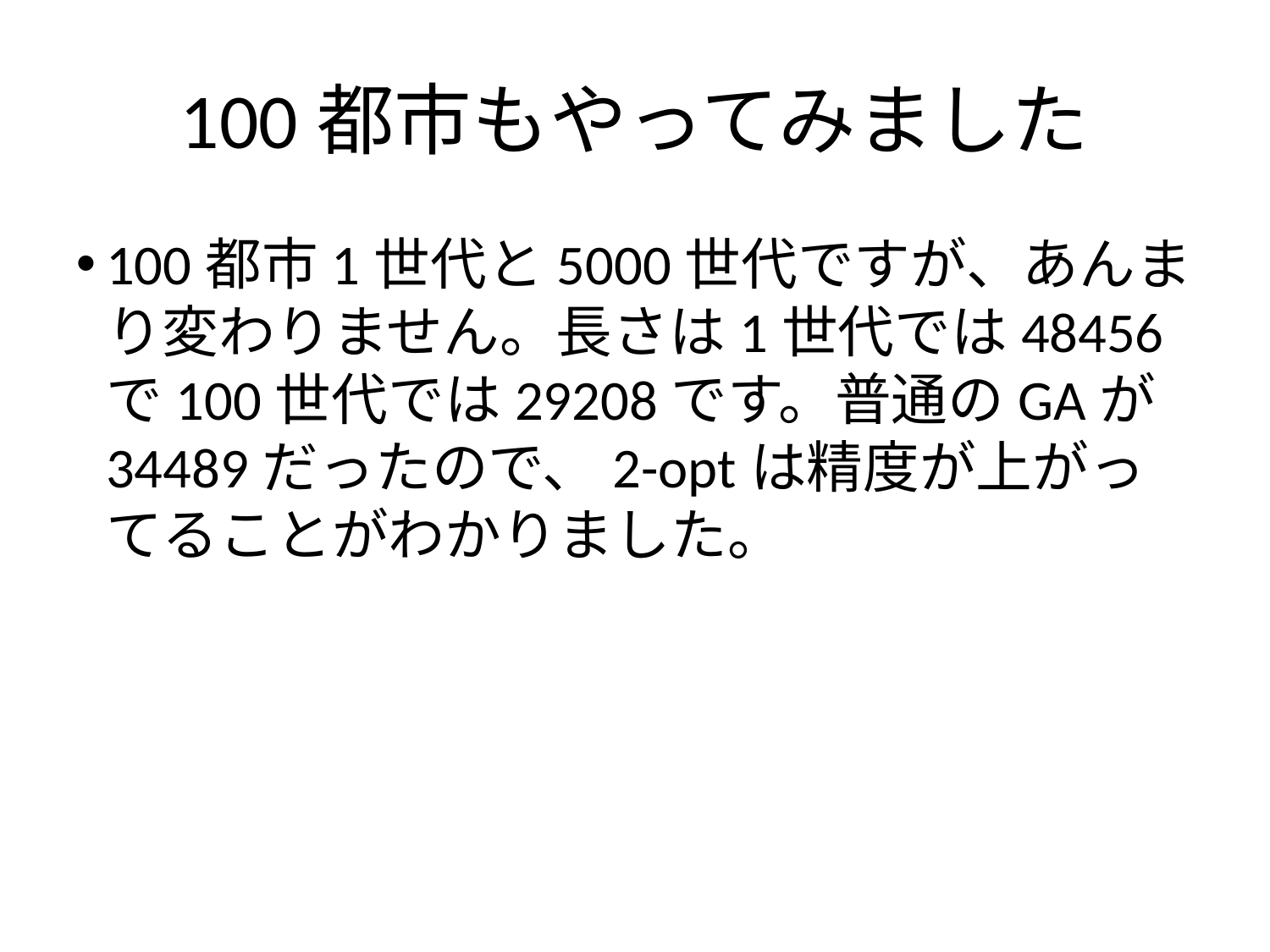

100都市もやってみました
100都市1世代と5000世代ですが、あんまり変わりません。長さは1世代では48456で100世代では29208です。普通のGAが34489だったので、2-optは精度が上がってることがわかりました。